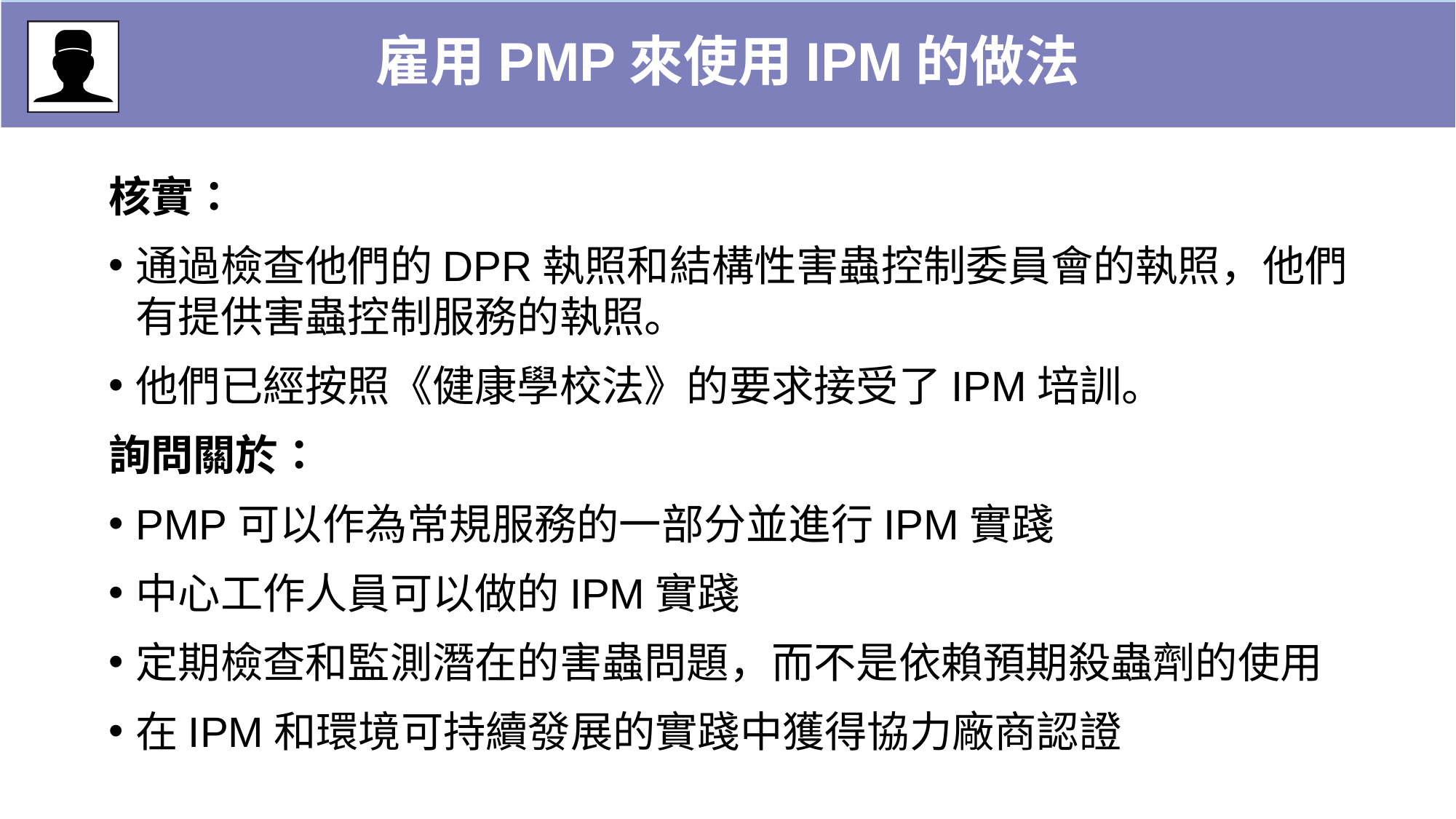

雇用PMP來使用IPM的做法
核實：
通過檢查他們的DPR執照和結構性害蟲控制委員會的執照，他們有提供害蟲控制服務的執照。
他們已經按照《健康學校法》的要求接受了IPM培訓。
詢問關於：
PMP可以作為常規服務的一部分並進行IPM實踐
中心工作人員可以做的IPM實踐
定期檢查和監測潛在的害蟲問題，而不是依賴預期殺蟲劑的使用
在IPM和環境可持續發展的實踐中獲得協力廠商認證